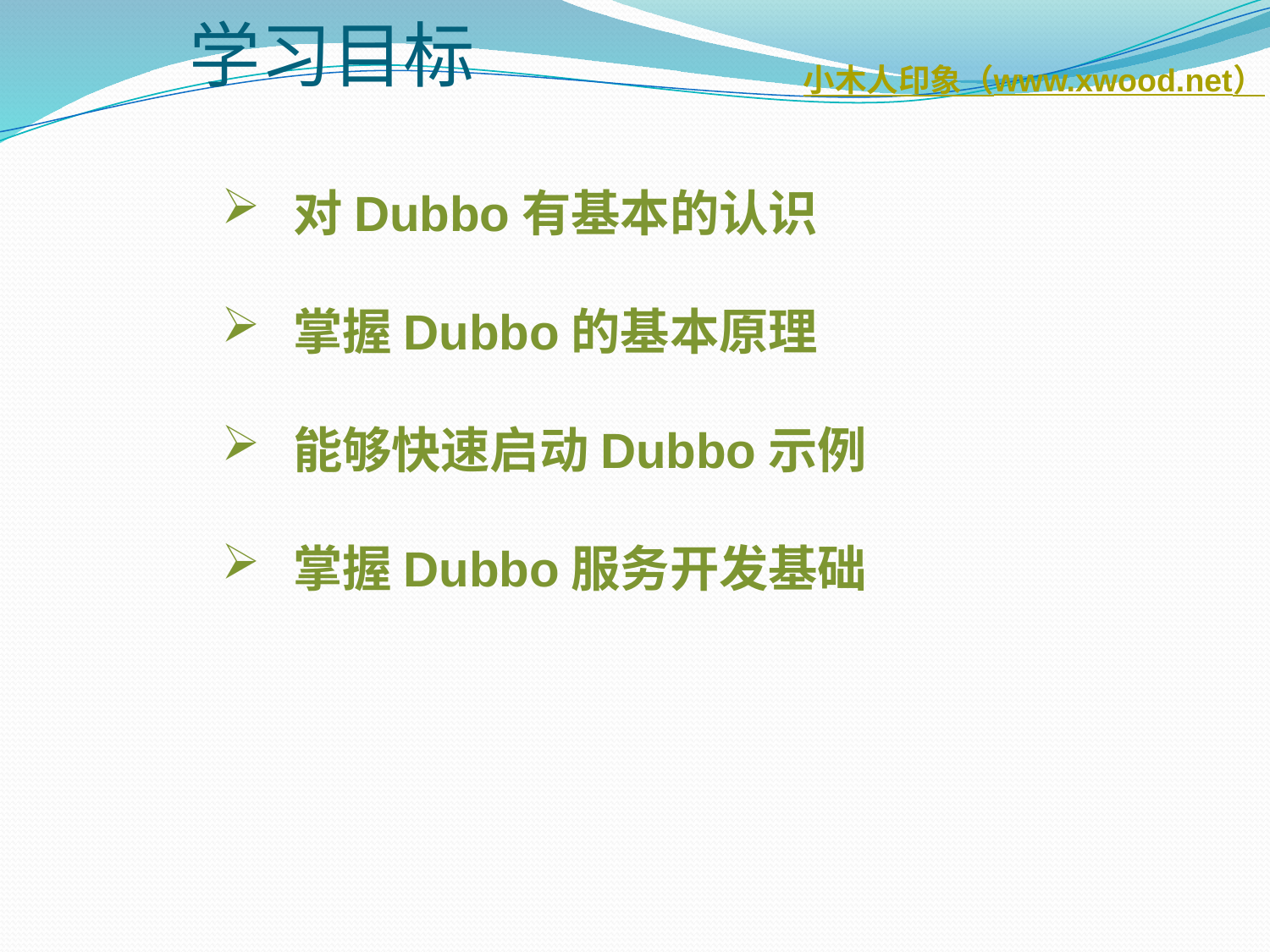

# 学习目标
对Dubbo有基本的认识

掌握Dubbo的基本原理

能够快速启动Dubbo示例

掌握Dubbo服务开发基础